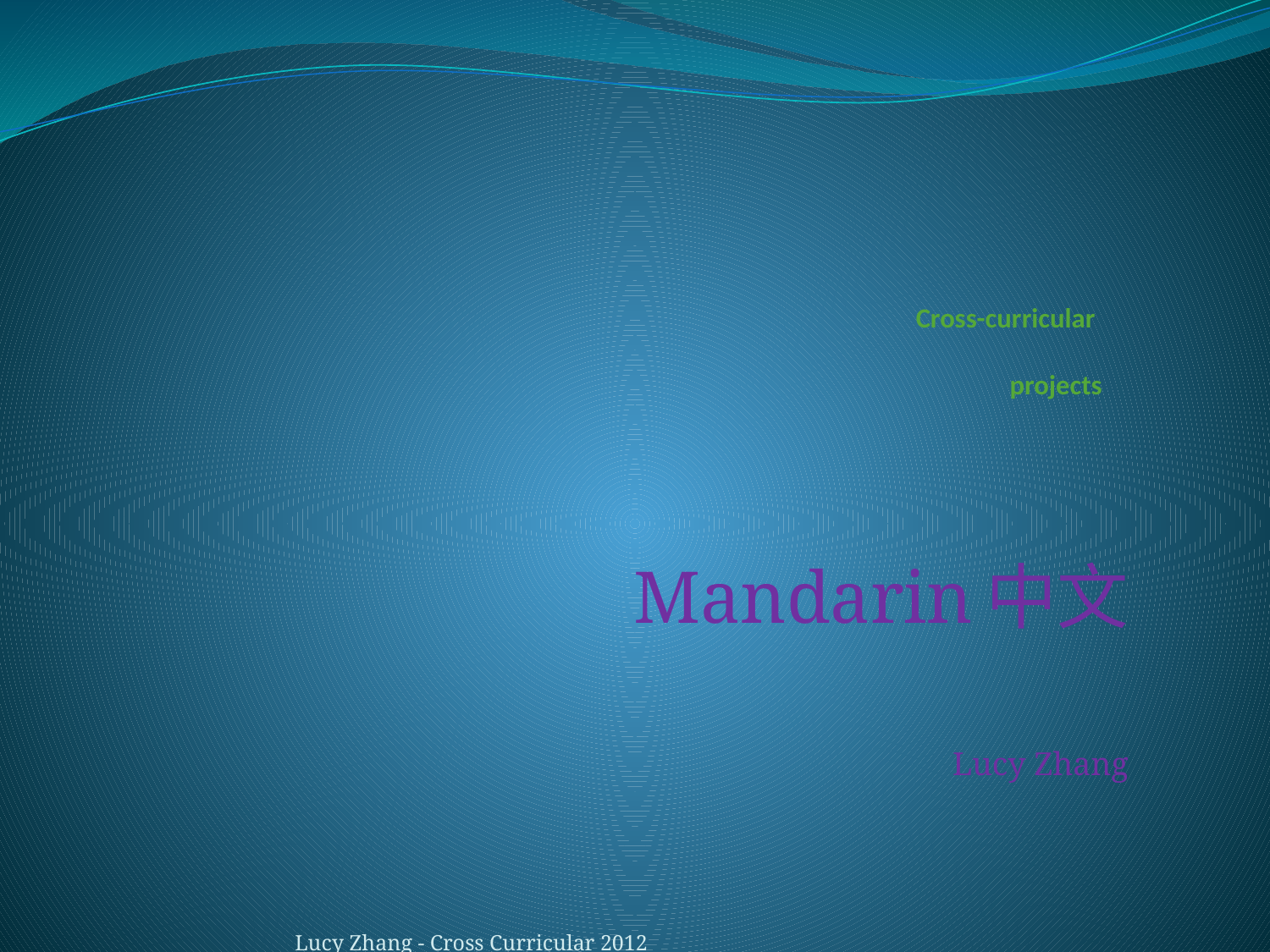

# Cross-curricular projects
Mandarin中文

Lucy Zhang
Lucy Zhang - Cross Curricular 2012